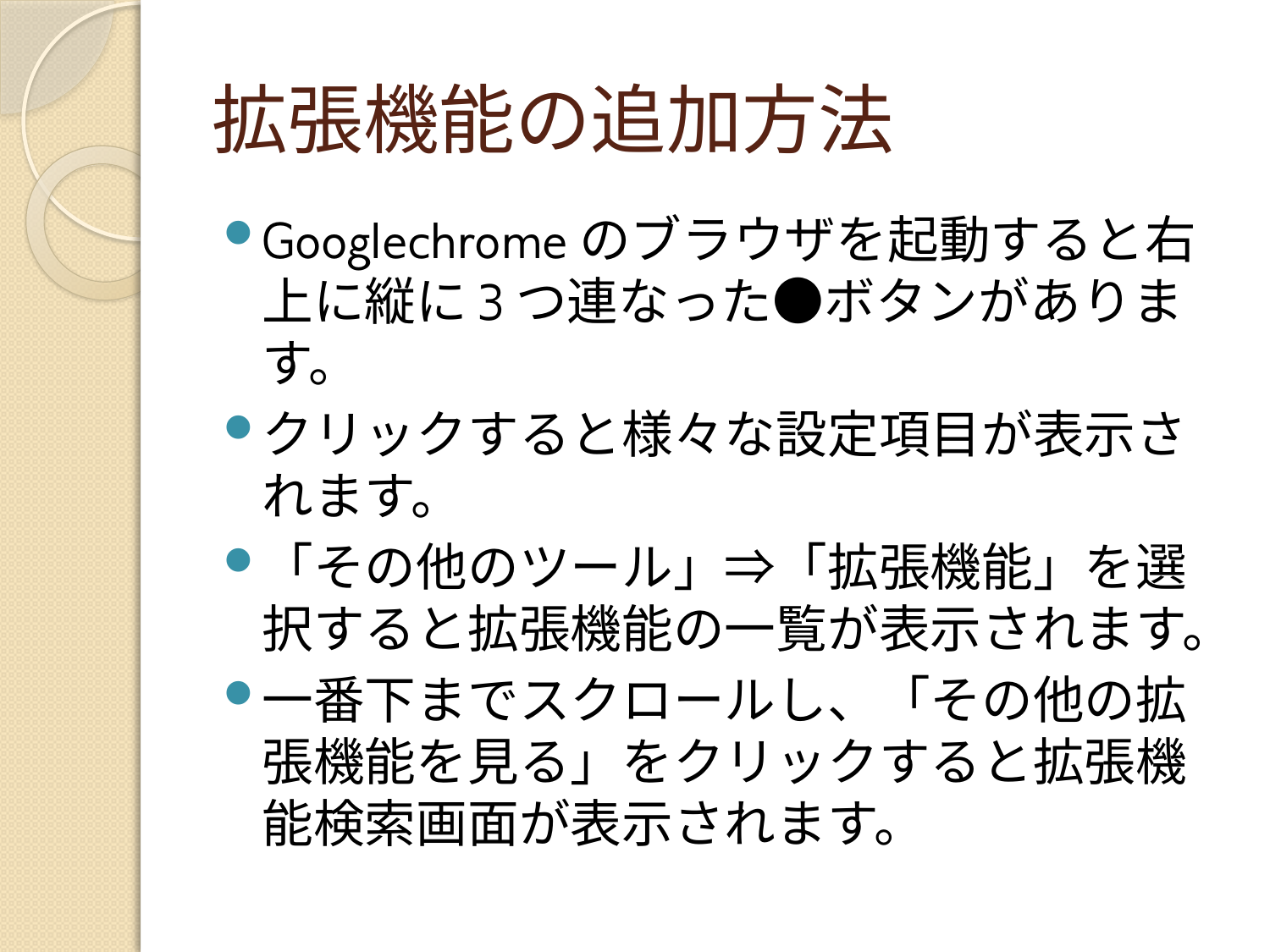

# 拡張機能の追加方法
Googlechromeのブラウザを起動すると右上に縦に3つ連なった●ボタンがあります。
クリックすると様々な設定項目が表示されます。
「その他のツール」⇒「拡張機能」を選択すると拡張機能の一覧が表示されます。
一番下までスクロールし、「その他の拡張機能を見る」をクリックすると拡張機能検索画面が表示されます。